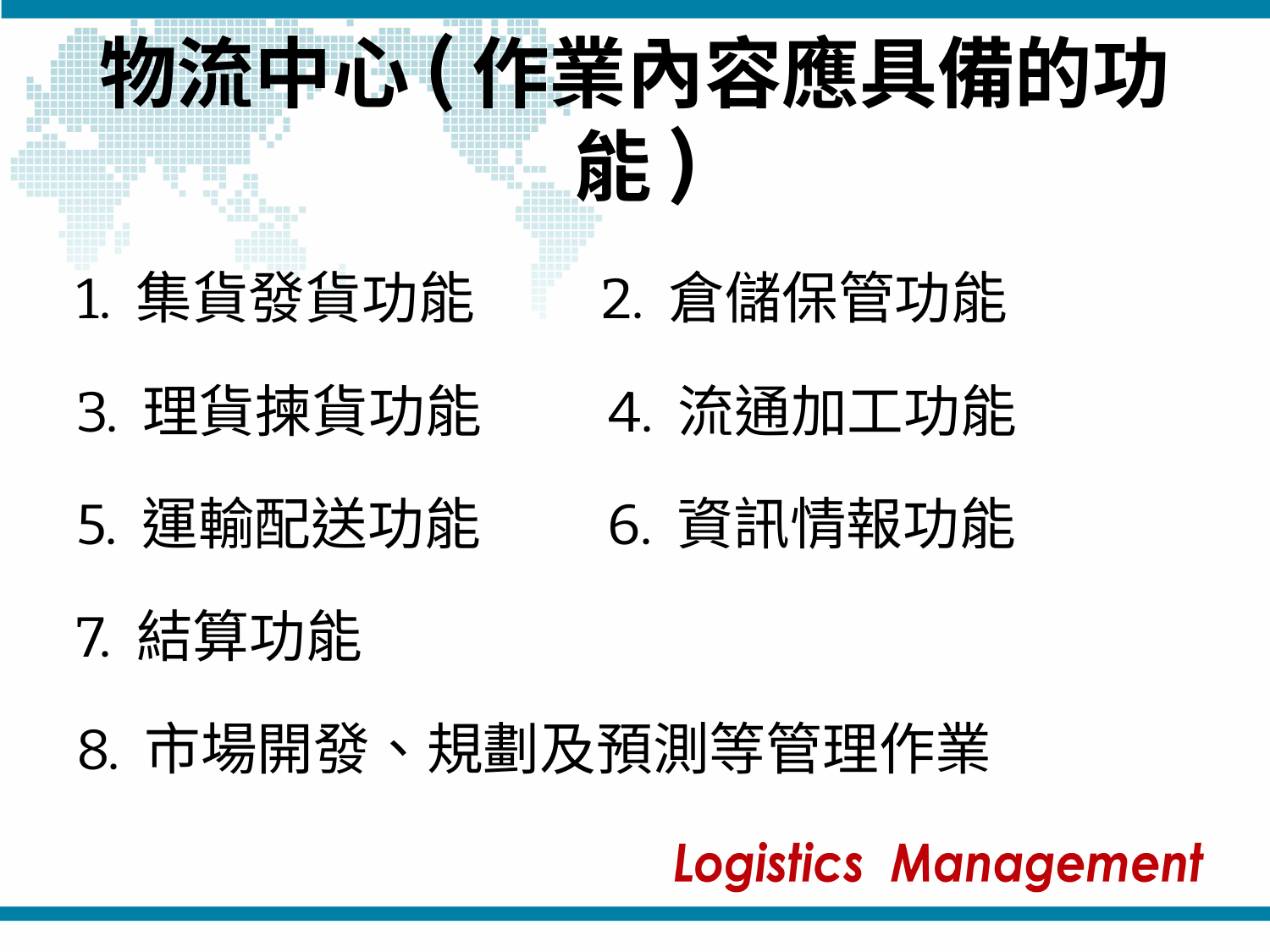

# 物流中心(作業內容應具備的功能)
1. 集貨發貨功能　　2. 倉儲保管功能
3. 理貨揀貨功能　　4. 流通加工功能
5. 運輸配送功能　　6. 資訊情報功能
7. 結算功能
8. 市場開發、規劃及預測等管理作業